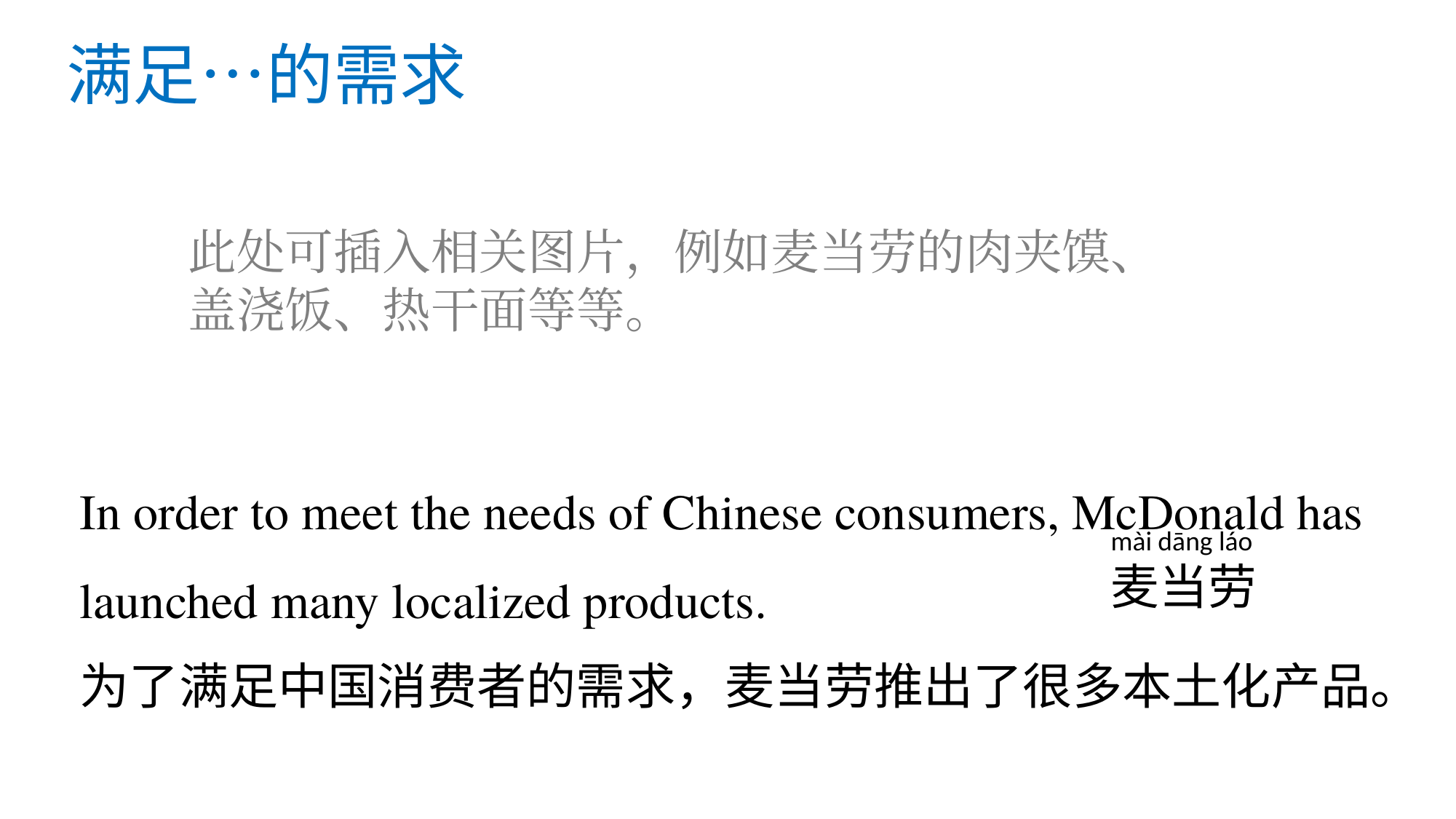

# 满足…的需求
此处可插入相关图片，例如麦当劳的肉夹馍、盖浇饭、热干面等等。
In order to meet the needs of Chinese consumers, McDonald has launched many localized products.
为了满足中国消费者的需求，麦当劳推出了很多本土化产品。
mài dāng láo
麦当劳